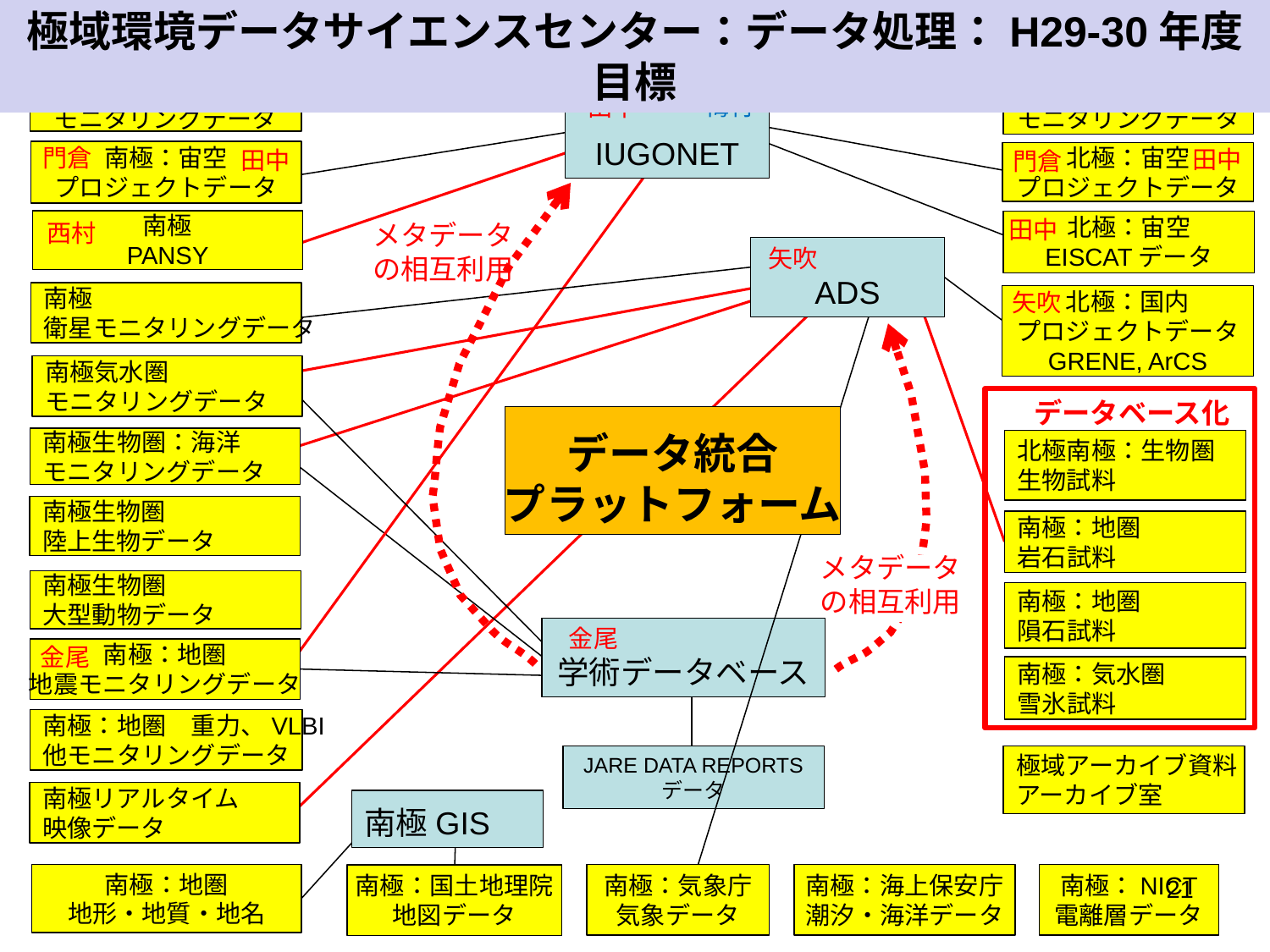

極域環境データサイエンスセンター：データ処理：H29-30年度目標
田中
門倉
田中
門倉
北極：宙空
モニタリングデータ
南極：宙空
モニタリングデータ
梅村
田中
IUGONET
門倉
田中
田中
門倉
南極：宙空
プロジェクトデータ
北極：宙空
プロジェクトデータ

田中
南極
PANSY
北極：宙空
EISCATデータ
西村
メタデータの相互利用
矢吹
ADS
矢吹
南極
衛星モニタリングデータ
北極：国内
プロジェクトデータ
GRENE, ArCS

南極気水圏
モニタリングデータ
データベース化

データ統合
プラットフォーム
南極生物圏：海洋
モニタリングデータ
北極南極：生物圏
生物試料
南極生物圏
陸上生物データ
南極：地圏
岩石試料
メタデータの相互利用

南極生物圏
大型動物データ
南極：地圏
隕石試料
金尾
学術データベース
金尾
南極：地圏
地震モニタリングデータ
南極：気水圏
雪氷試料
南極：地圏　重力、VLBI
他モニタリングデータ
極域アーカイブ資料
アーカイブ室
JARE DATA REPORTS
データ
南極リアルタイム
映像データ
南極GIS
南極：気象庁
気象データ
南極：海上保安庁
潮汐・海洋データ
南極：NICT
電離層データ
南極：地圏
地形・地質・地名
南極：国土地理院
地図データ
21